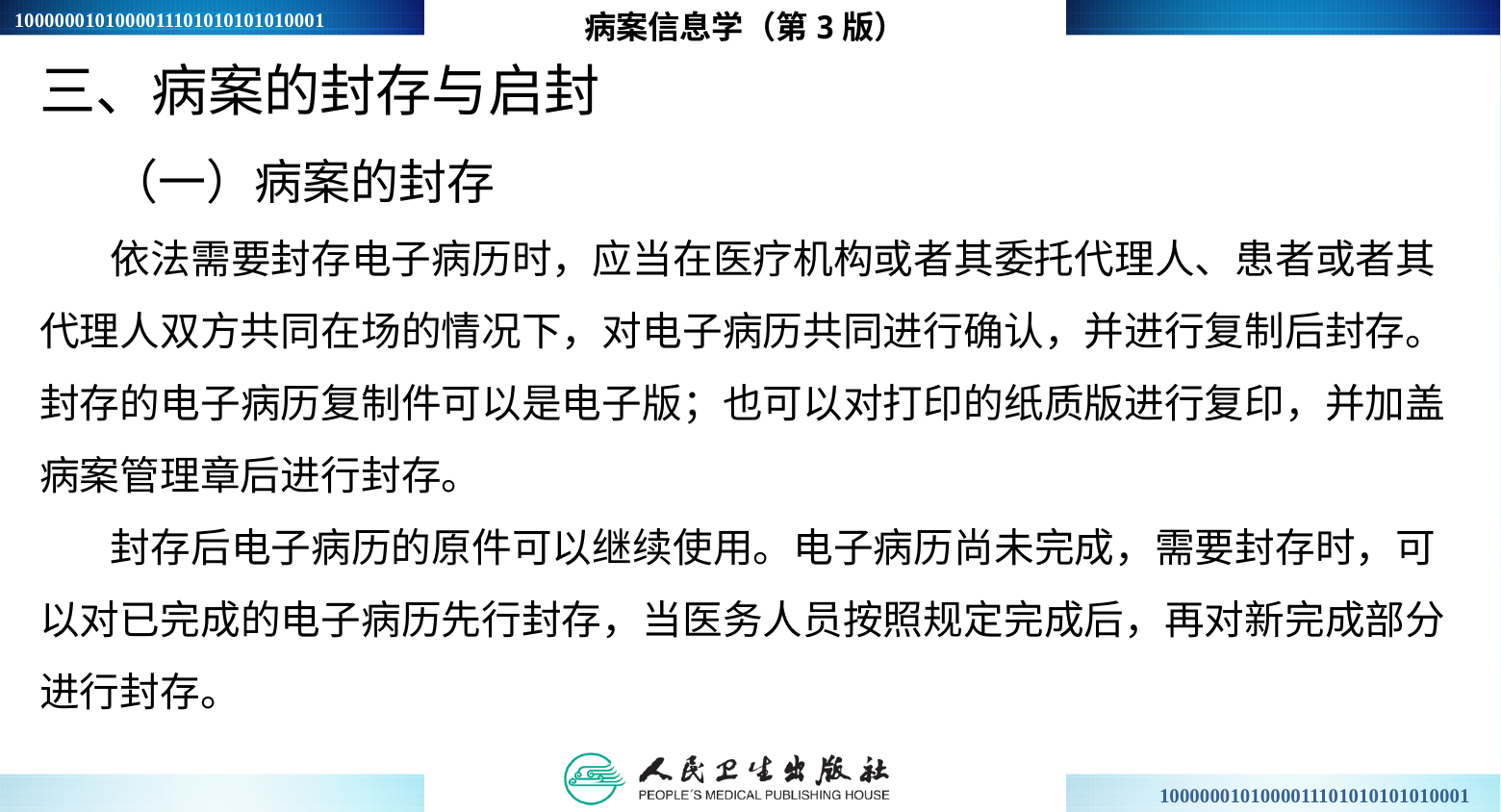

病案信息学（第3版）
三、病案的封存与启封
（一）病案的封存
依法需要封存电子病历时，应当在医疗机构或者其委托代理人、患者或者其代理人双方共同在场的情况下，对电子病历共同进行确认，并进行复制后封存。封存的电子病历复制件可以是电子版；也可以对打印的纸质版进行复印，并加盖病案管理章后进行封存。
封存后电子病历的原件可以继续使用。电子病历尚未完成，需要封存时，可以对已完成的电子病历先行封存，当医务人员按照规定完成后，再对新完成部分进行封存。